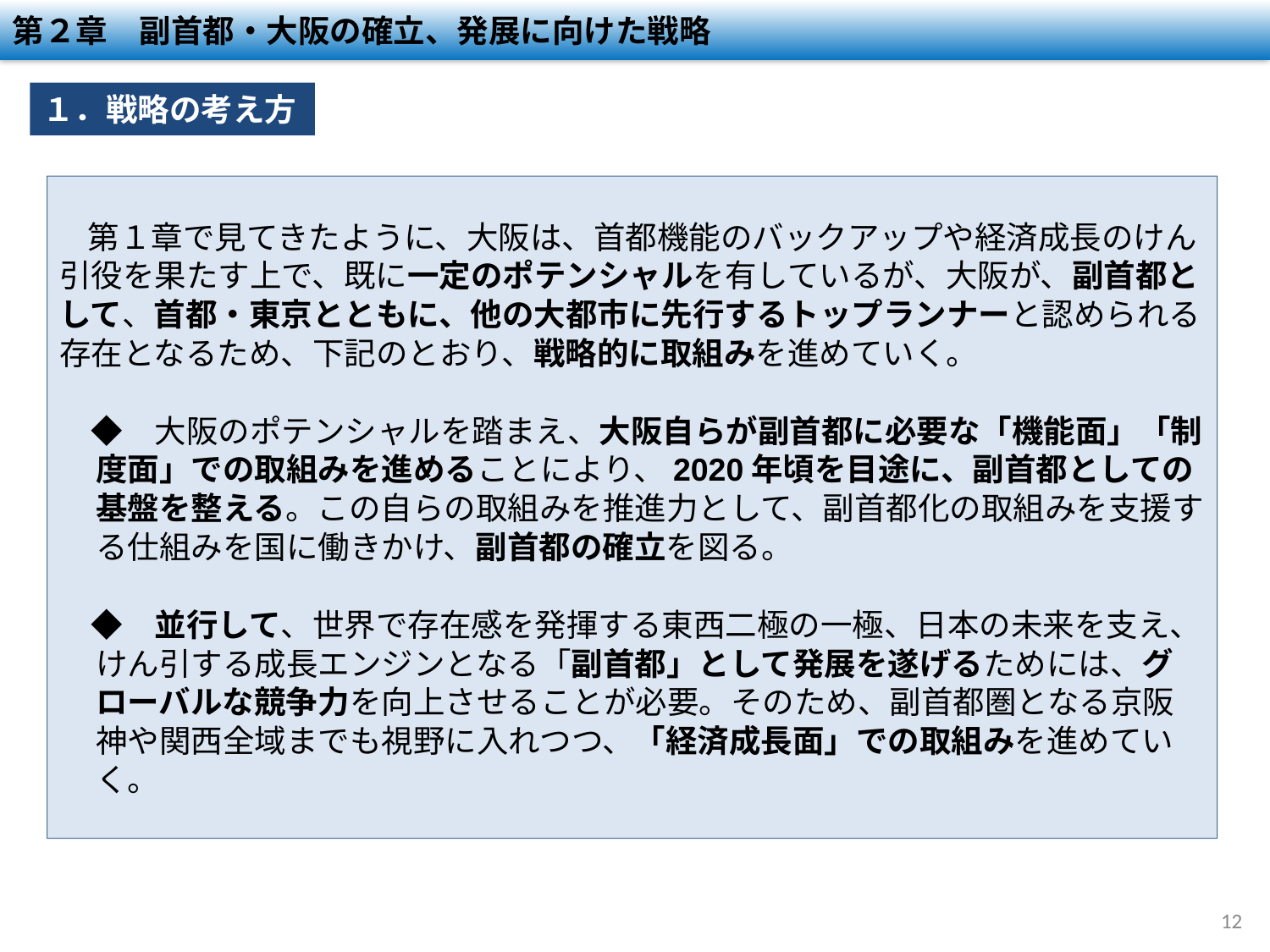

第２章　副首都・大阪の確立、発展に向けた戦略
１．戦略の考え方
　第１章で見てきたように、大阪は、首都機能のバックアップや経済成長のけん引役を果たす上で、既に一定のポテンシャルを有しているが、大阪が、副首都として、首都・東京とともに、他の大都市に先行するトップランナーと認められる存在となるため、下記のとおり、戦略的に取組みを進めていく。

　◆　大阪のポテンシャルを踏まえ、大阪自らが副首都に必要な「機能面」「制度面」での取組みを進めることにより、2020年頃を目途に、副首都としての基盤を整える。この自らの取組みを推進力として、副首都化の取組みを支援する仕組みを国に働きかけ、副首都の確立を図る。

　◆　並行して、世界で存在感を発揮する東西二極の一極、日本の未来を支え、けん引する成長エンジンとなる「副首都」として発展を遂げるためには、グローバルな競争力を向上させることが必要。そのため、副首都圏となる京阪神や関西全域までも視野に入れつつ、「経済成長面」での取組みを進めていく。
12